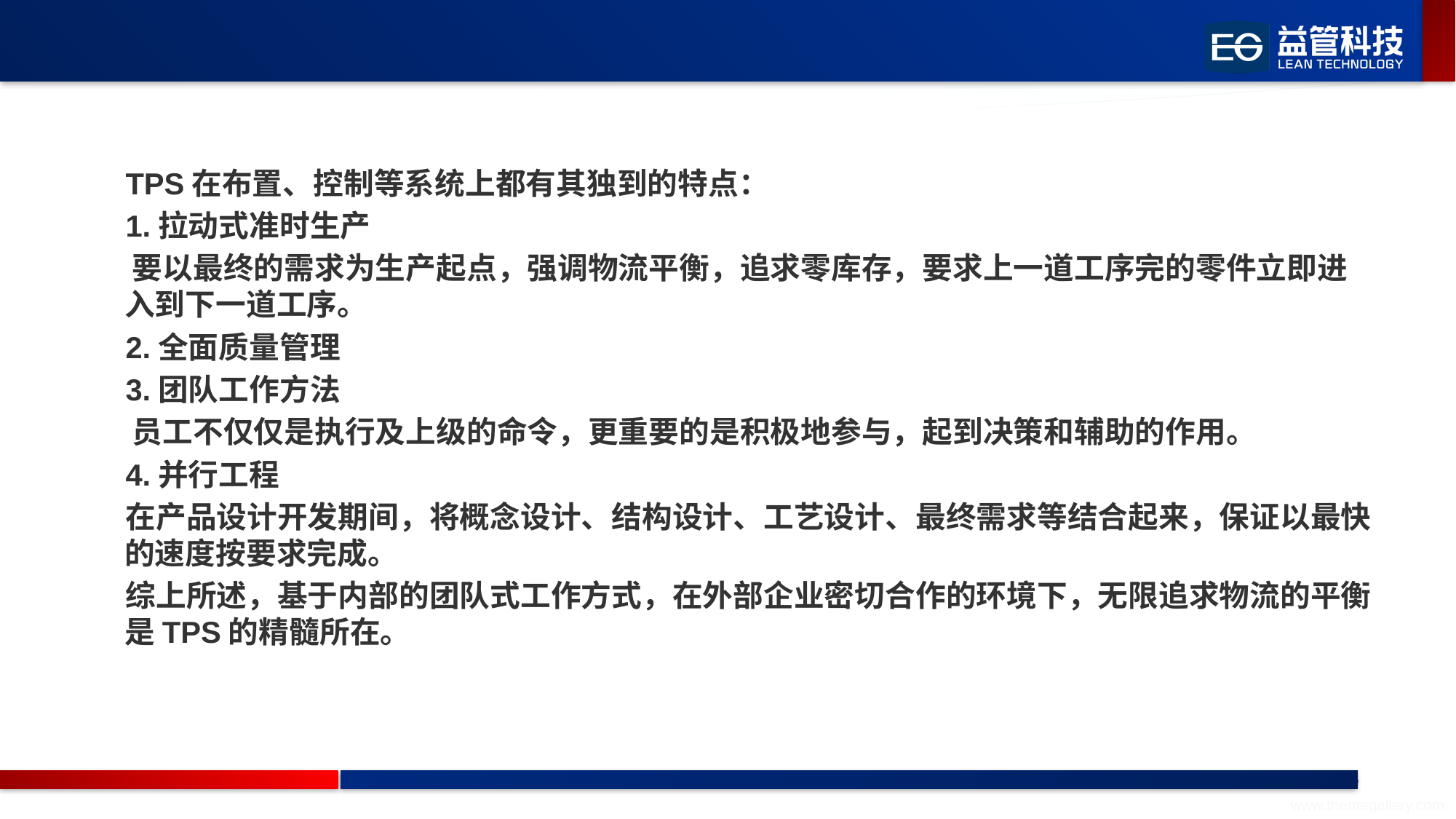

TPS在布置、控制等系统上都有其独到的特点：
     1.拉动式准时生产
      要以最终的需求为生产起点，强调物流平衡，追求零库存，要求上一道工序完的零件立即进入到下一道工序。
     2.全面质量管理
     3.团队工作方法
      员工不仅仅是执行及上级的命令，更重要的是积极地参与，起到决策和辅助的作用。
     4.并行工程
     在产品设计开发期间，将概念设计、结构设计、工艺设计、最终需求等结合起来，保证以最快的速度按要求完成。
     综上所述，基于内部的团队式工作方式，在外部企业密切合作的环境下，无限追求物流的平衡是TPS的精髓所在。